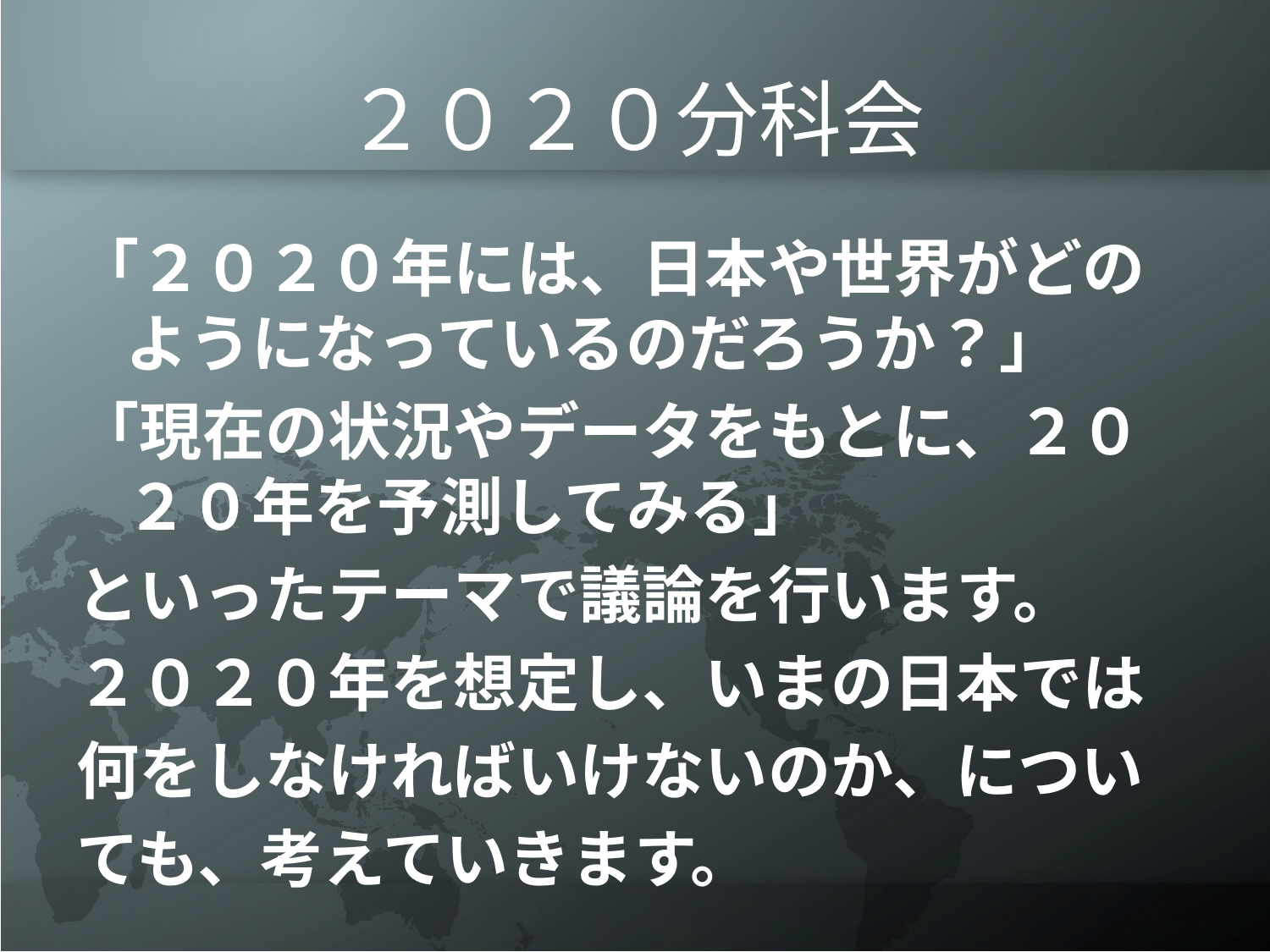

# ２０２０分科会
「２０２０年には、日本や世界がどのようになっているのだろうか？」
「現在の状況やデータをもとに、２０２０年を予測してみる」
といったテーマで議論を行います。
２０２０年を想定し、いまの日本では
何をしなければいけないのか、につい
ても、考えていきます。